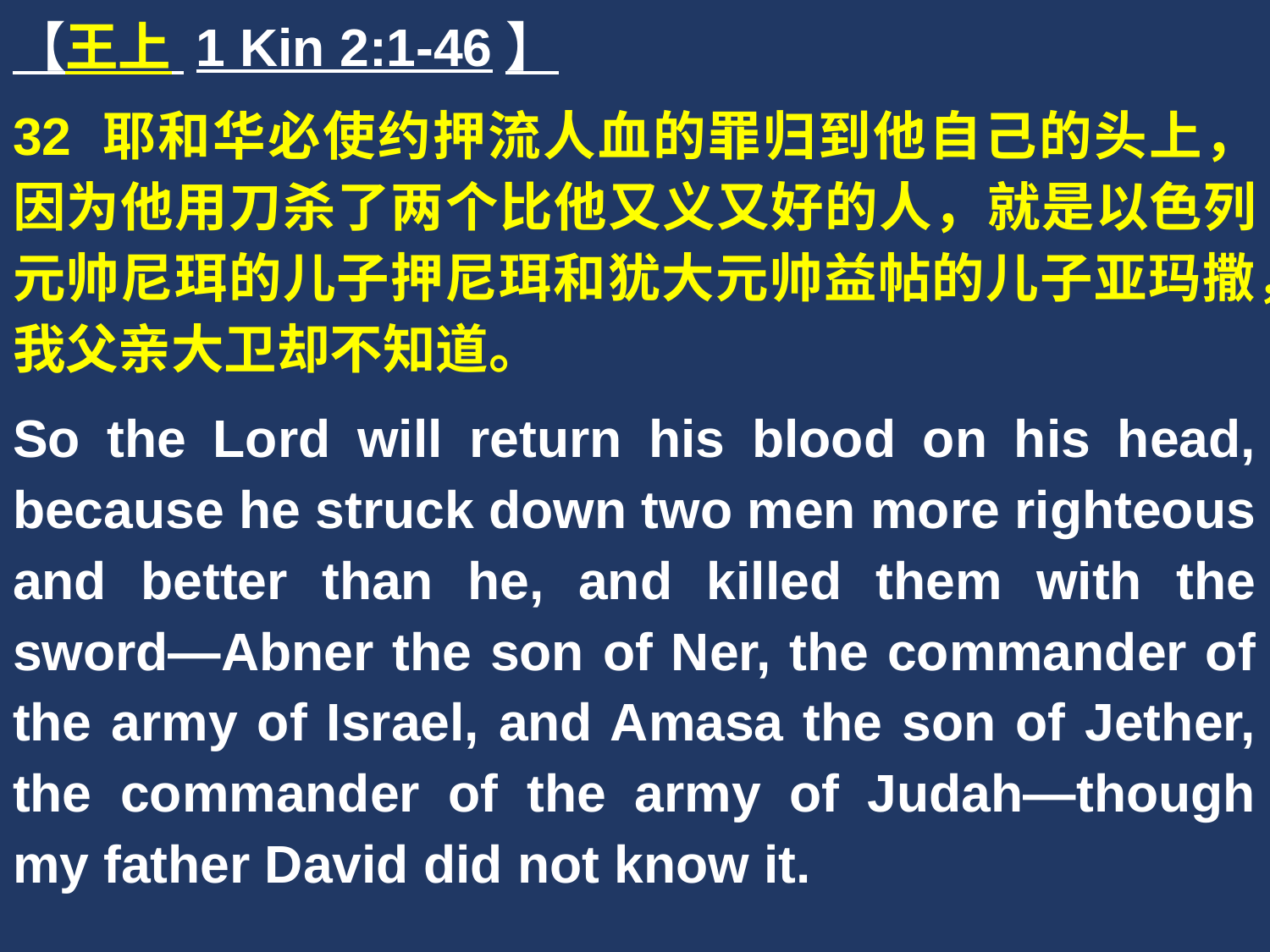

【王上 1 Kin 2:1-46】
32 耶和华必使约押流人血的罪归到他自己的头上，因为他用刀杀了两个比他又义又好的人，就是以色列元帅尼珥的儿子押尼珥和犹大元帅益帖的儿子亚玛撒，我父亲大卫却不知道。
So the Lord will return his blood on his head, because he struck down two men more righteous and better than he, and killed them with the sword—Abner the son of Ner, the commander of the army of Israel, and Amasa the son of Jether, the commander of the army of Judah—though my father David did not know it.